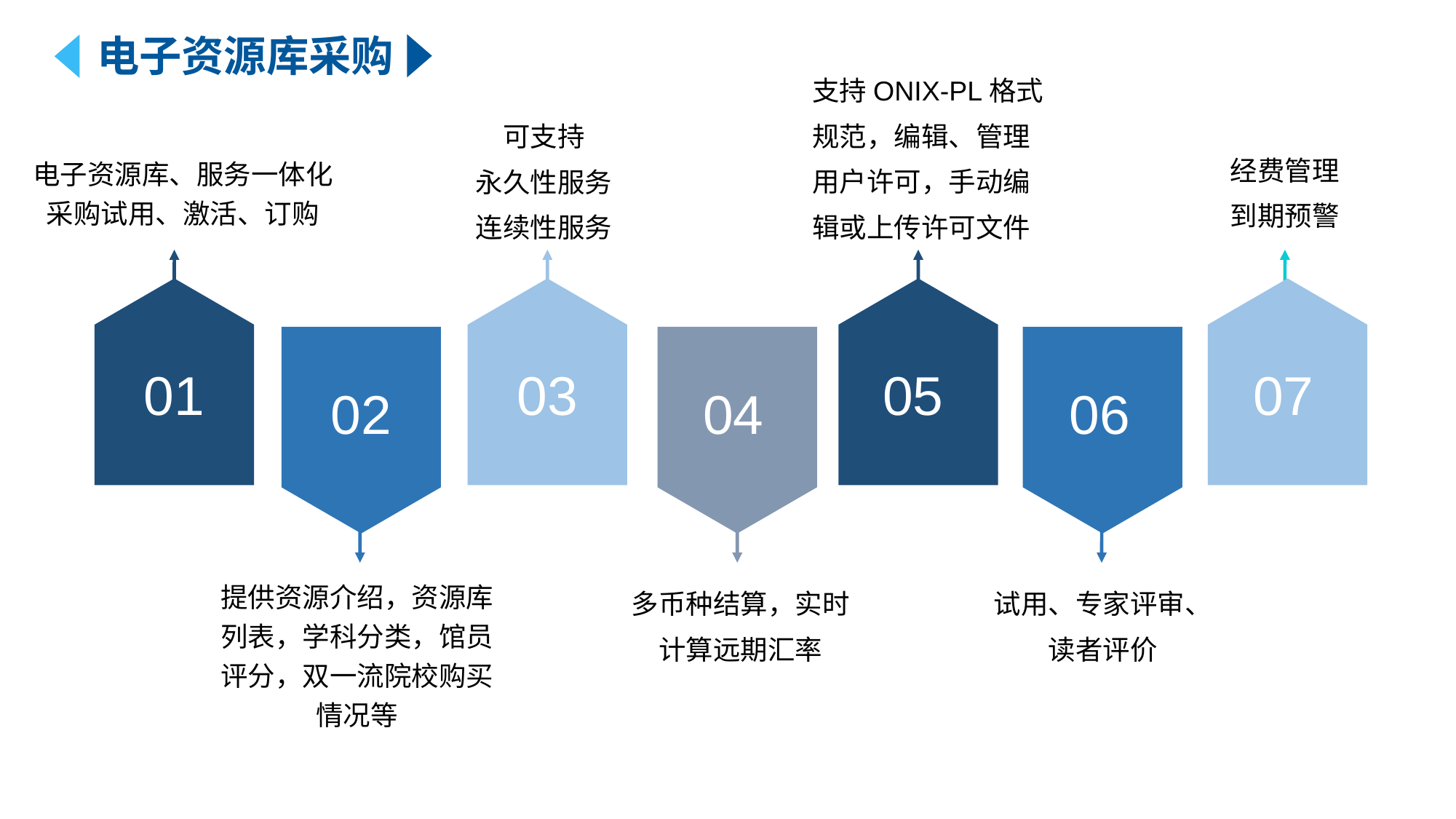

电子资源库采购
支持ONIX-PL格式规范，编辑、管理用户许可，手动编辑或上传许可文件
可支持
永久性服务
连续性服务
经费管理
到期预警
电子资源库、服务一体化采购试用、激活、订购

01
03
05
07
02
04
06

提供资源介绍，资源库列表，学科分类，馆员评分，双一流院校购买情况等
多币种结算，实时计算远期汇率
试用、专家评审、读者评价